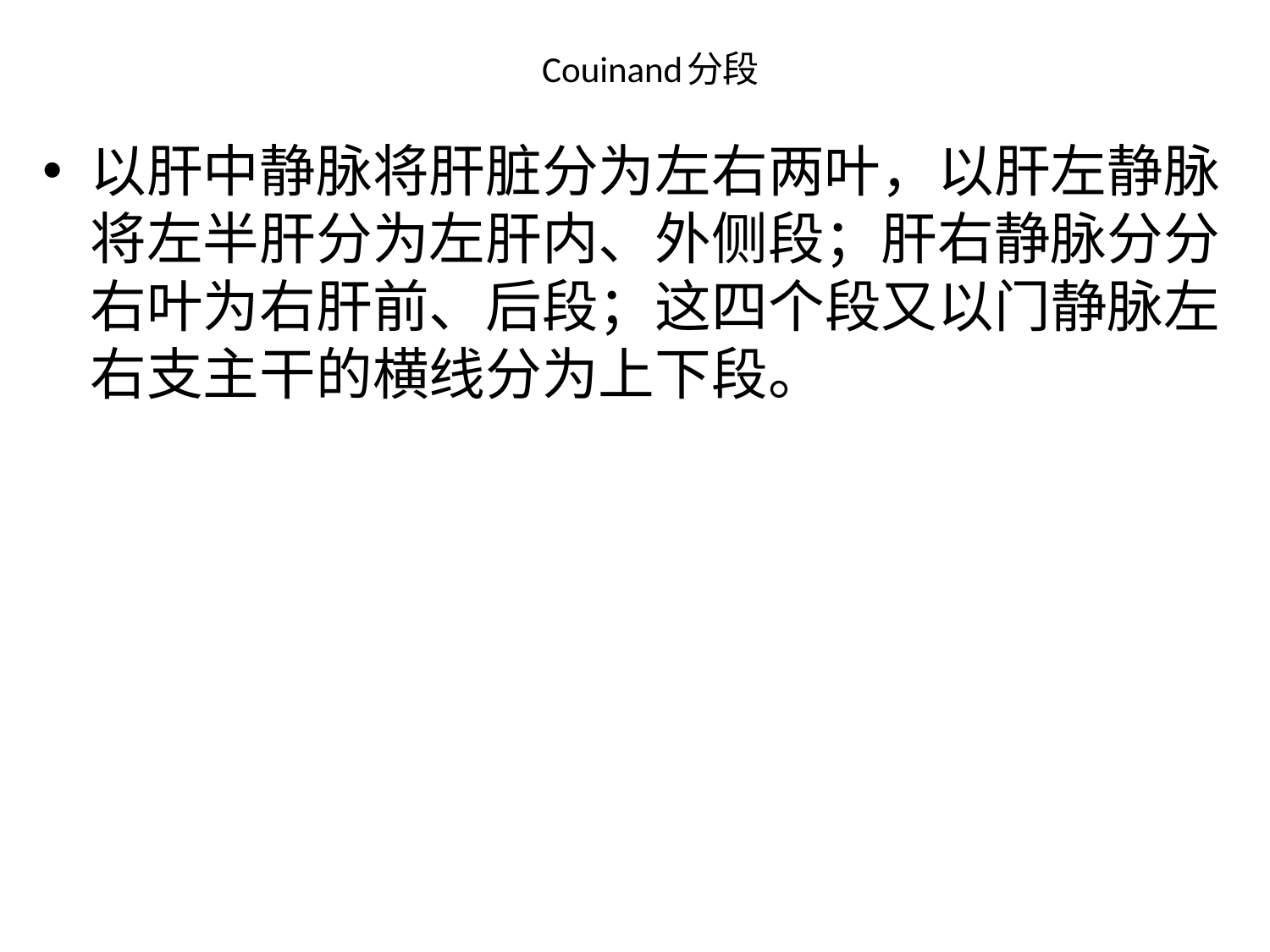

# Couinand分段
以肝中静脉将肝脏分为左右两叶，以肝左静脉将左半肝分为左肝内、外侧段；肝右静脉分分右叶为右肝前、后段；这四个段又以门静脉左右支主干的横线分为上下段。